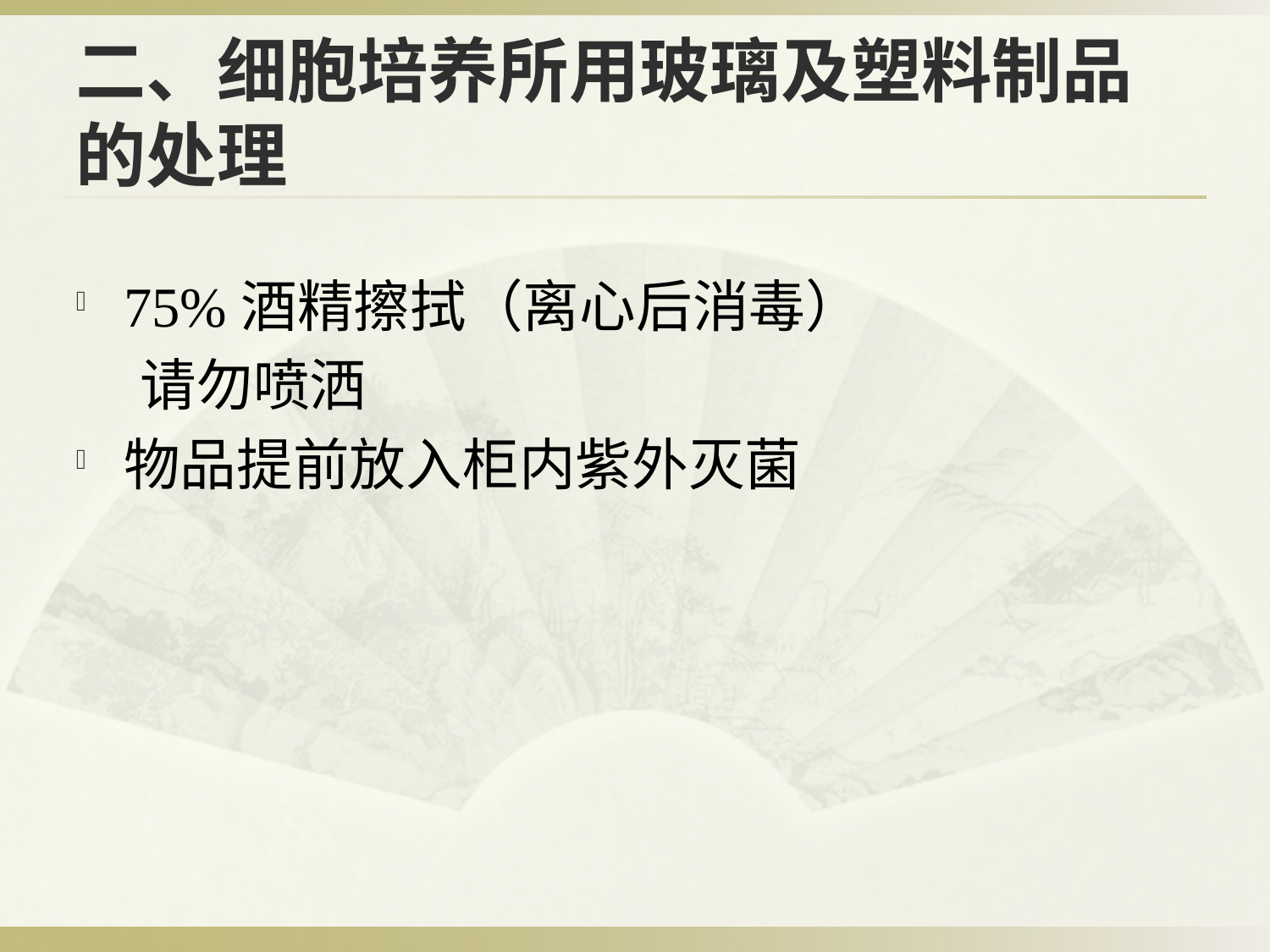

# 二、细胞培养所用玻璃及塑料制品的处理
75%酒精擦拭（离心后消毒）
    请勿喷洒
物品提前放入柜内紫外灭菌